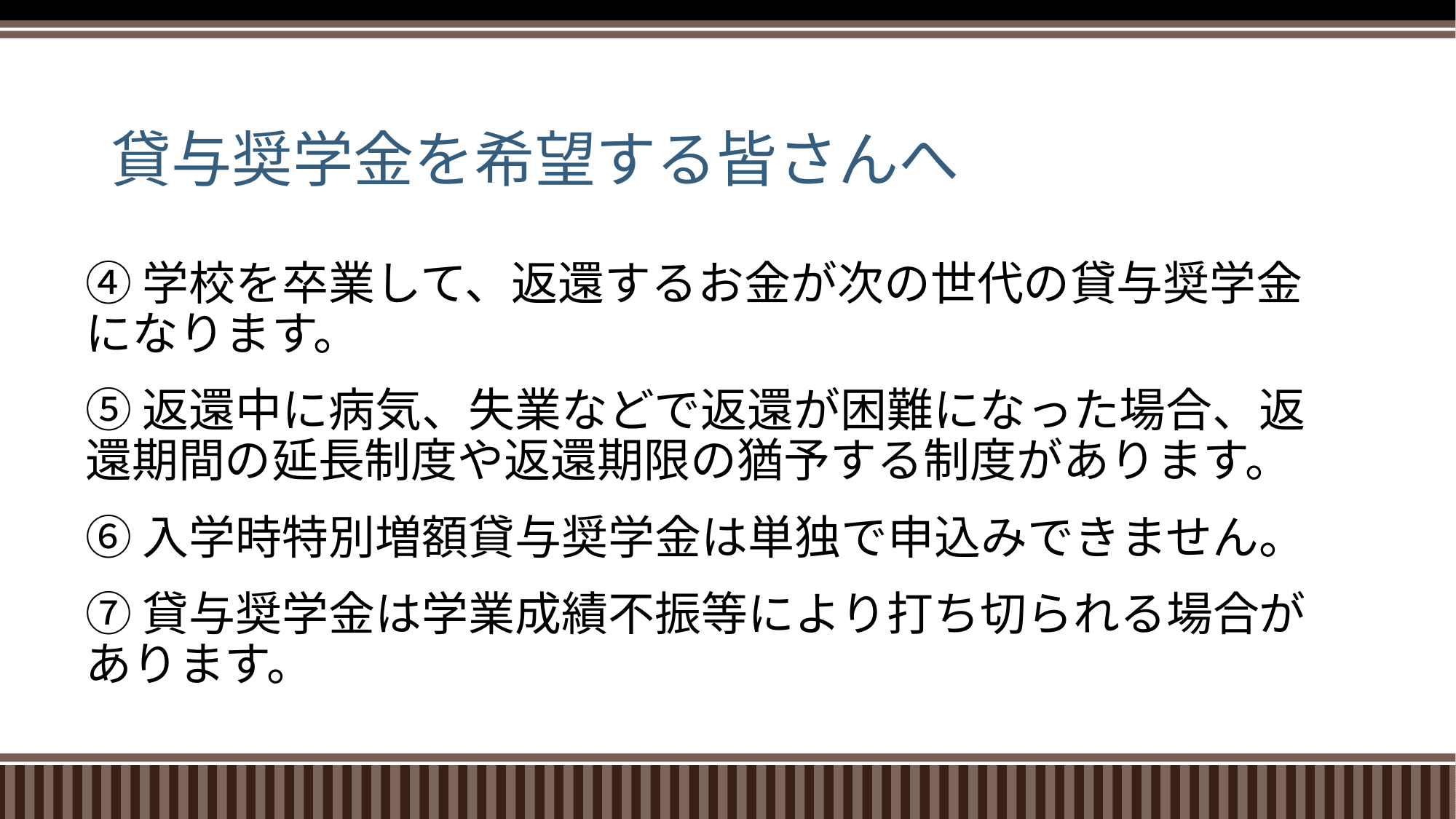

# 貸与奨学金を希望する皆さんへ
④学校を卒業して、返還するお金が次の世代の貸与奨学金になります。
⑤返還中に病気、失業などで返還が困難になった場合、返還期間の延長制度や返還期限の猶予する制度があります。
⑥入学時特別増額貸与奨学金は単独で申込みできません。
⑦貸与奨学金は学業成績不振等により打ち切られる場合があります。